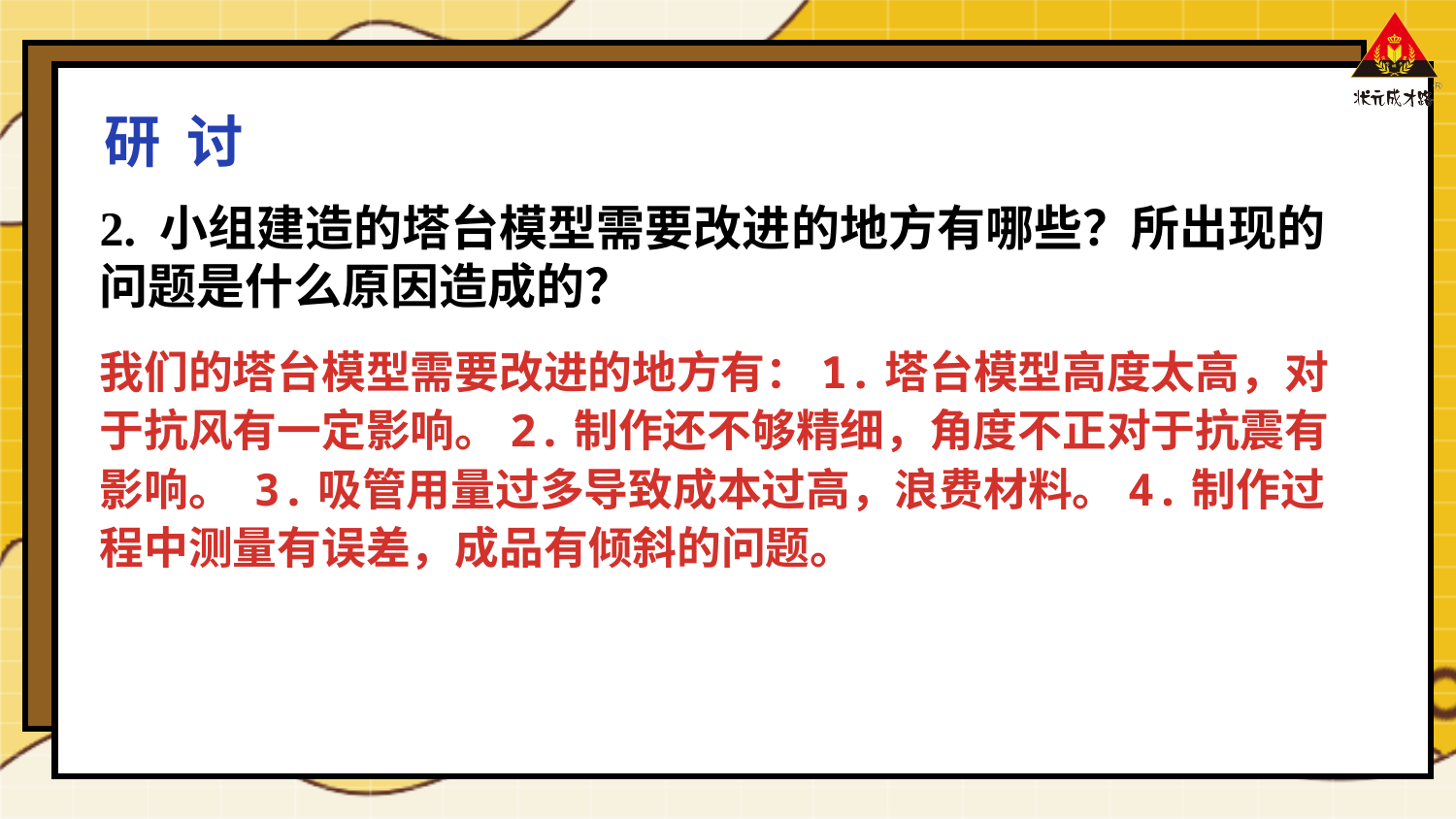

研  讨
2. 小组建造的塔台模型需要改进的地方有哪些？所出现的问题是什么原因造成的？
我们的塔台模型需要改进的地方有：1.塔台模型高度太高，对于抗风有一定影响。2.制作还不够精细，角度不正对于抗震有影响。 3.吸管用量过多导致成本过高，浪费材料。4.制作过程中测量有误差，成品有倾斜的问题。